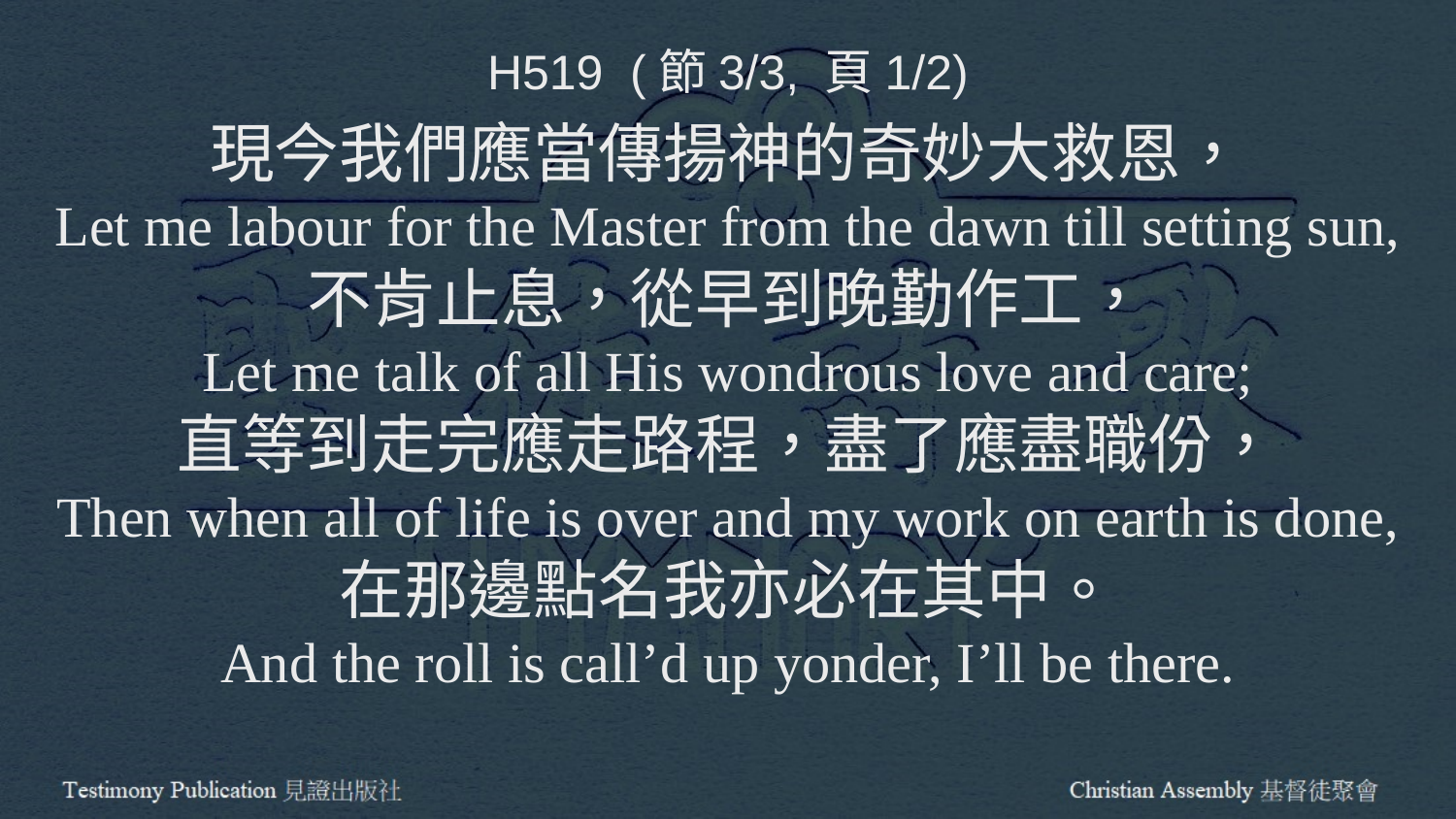

H519  (節3/3, 頁1/2)
現今我們應當傳揚神的奇妙大救恩，
Let me labour for the Master from the dawn till setting sun,
不肯止息，從早到晚勤作工，
Let me talk of all His wondrous love and care;
直等到走完應走路程，盡了應盡職份，
Then when all of life is over and my work on earth is done,
在那邊點名我亦必在其中。
And the roll is call’d up yonder, I’ll be there.